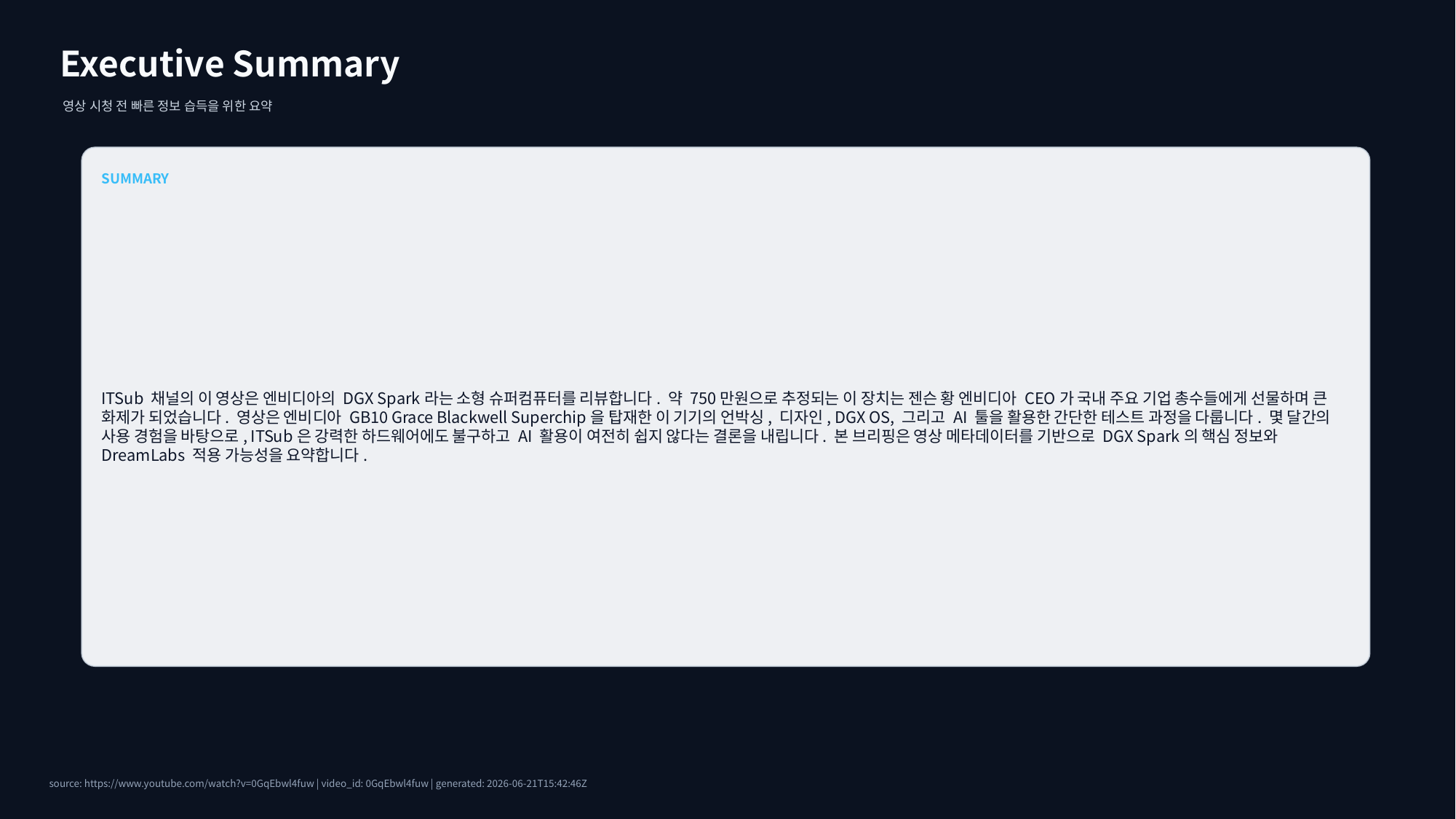

Executive Summary
영상 시청 전 빠른 정보 습득을 위한 요약

SUMMARY
ITSub 채널의 이 영상은 엔비디아의 DGX Spark라는 소형 슈퍼컴퓨터를 리뷰합니다. 약 750만원으로 추정되는 이 장치는 젠슨 황 엔비디아 CEO가 국내 주요 기업 총수들에게 선물하며 큰 화제가 되었습니다. 영상은 엔비디아 GB10 Grace Blackwell Superchip을 탑재한 이 기기의 언박싱, 디자인, DGX OS, 그리고 AI 툴을 활용한 간단한 테스트 과정을 다룹니다. 몇 달간의 사용 경험을 바탕으로, ITSub은 강력한 하드웨어에도 불구하고 AI 활용이 여전히 쉽지 않다는 결론을 내립니다. 본 브리핑은 영상 메타데이터를 기반으로 DGX Spark의 핵심 정보와 DreamLabs 적용 가능성을 요약합니다.
source: https://www.youtube.com/watch?v=0GqEbwl4fuw | video_id: 0GqEbwl4fuw | generated: 2026-06-21T15:42:46Z